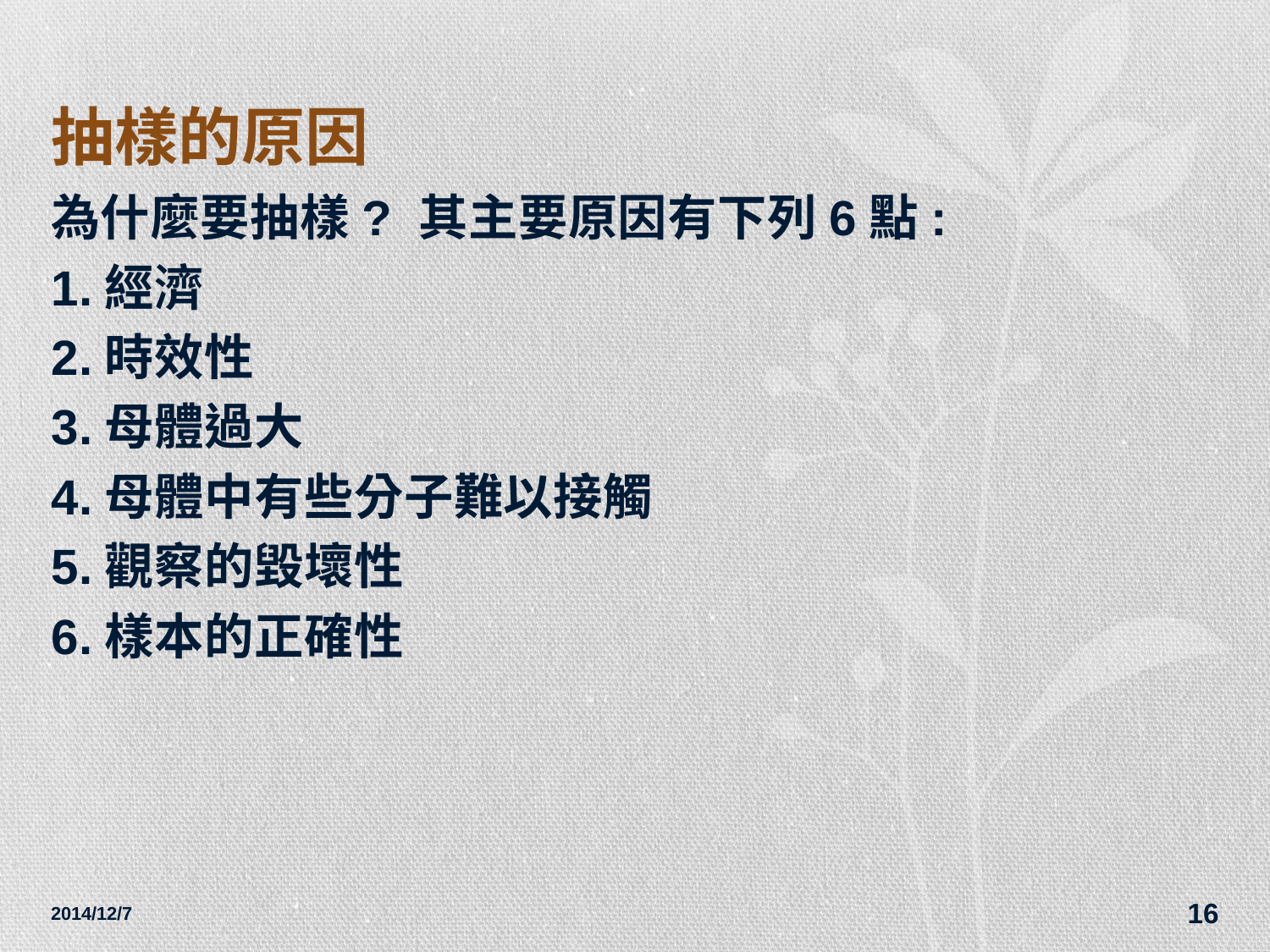

# 抽樣的原因
為什麼要抽樣? 其主要原因有下列6點:
1.經濟
2.時效性
3.母體過大
4.母體中有些分子難以接觸
5.觀察的毀壞性
6.樣本的正確性
2014/12/7
16